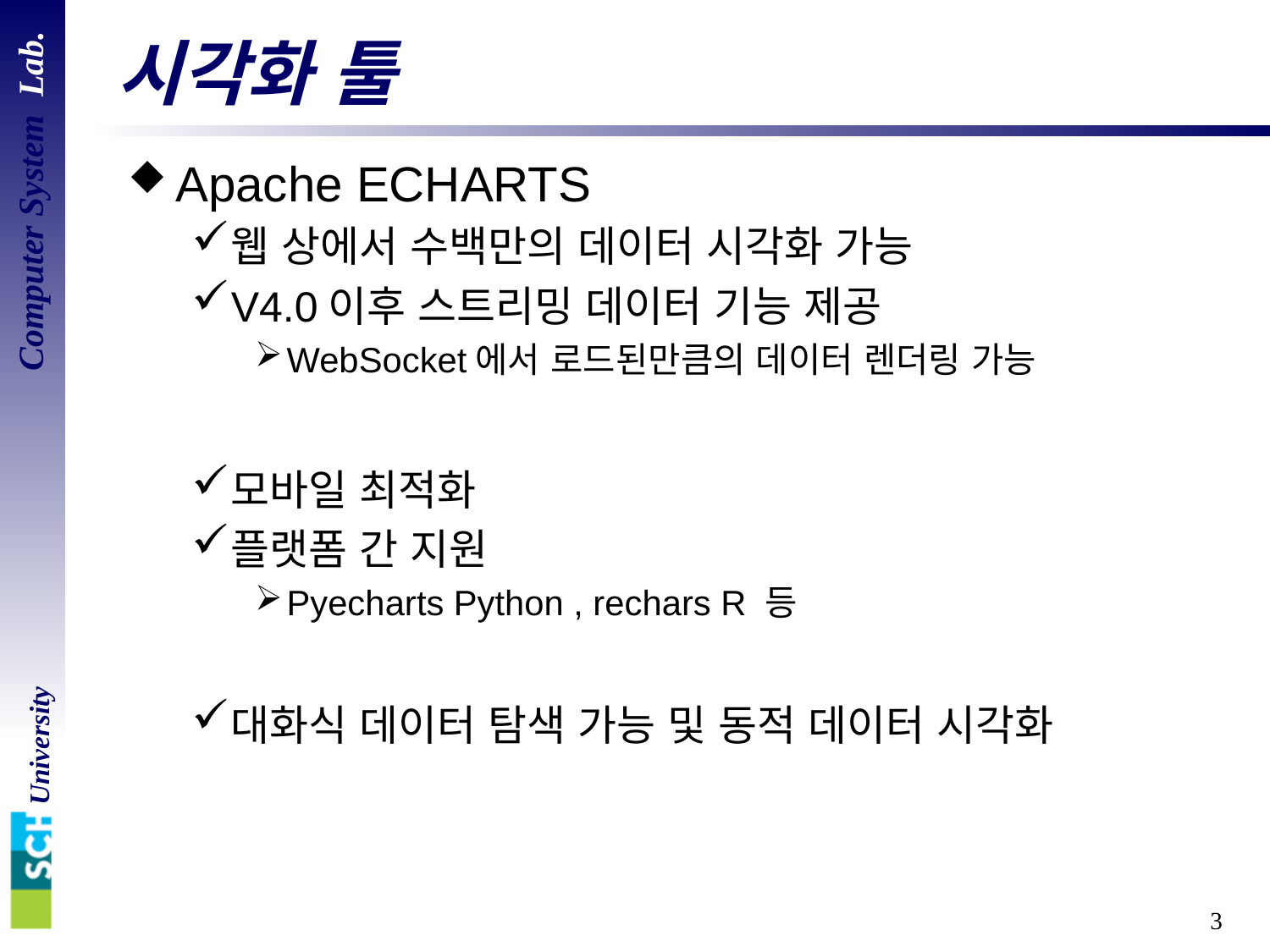

# 시각화 툴
Apache ECHARTS
웹 상에서 수백만의 데이터 시각화 가능
V4.0이후 스트리밍 데이터 기능 제공
WebSocket에서 로드된만큼의 데이터 렌더링 가능

모바일 최적화
플랫폼 간 지원
Pyecharts Python , rechars R 등

대화식 데이터 탐색 가능 및 동적 데이터 시각화